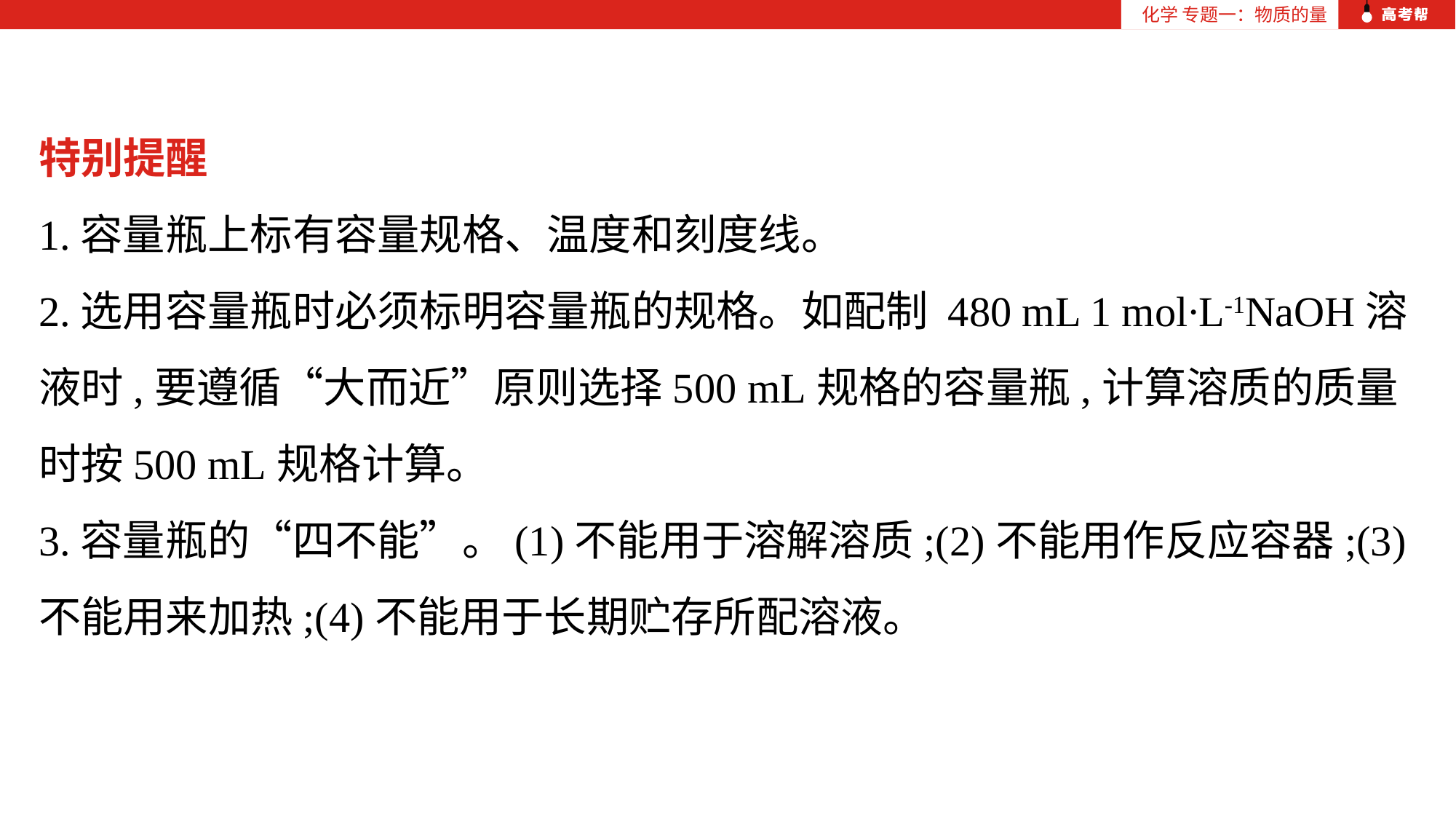

化学 专题一：物质的量
特别提醒
1.容量瓶上标有容量规格、温度和刻度线。
2.选用容量瓶时必须标明容量瓶的规格。如配制 480 mL 1 mol·L-1NaOH溶液时,要遵循“大而近”原则选择500 mL规格的容量瓶,计算溶质的质量时按500 mL规格计算。
3.容量瓶的“四不能”。(1)不能用于溶解溶质;(2)不能用作反应容器;(3)不能用来加热;(4)不能用于长期贮存所配溶液。